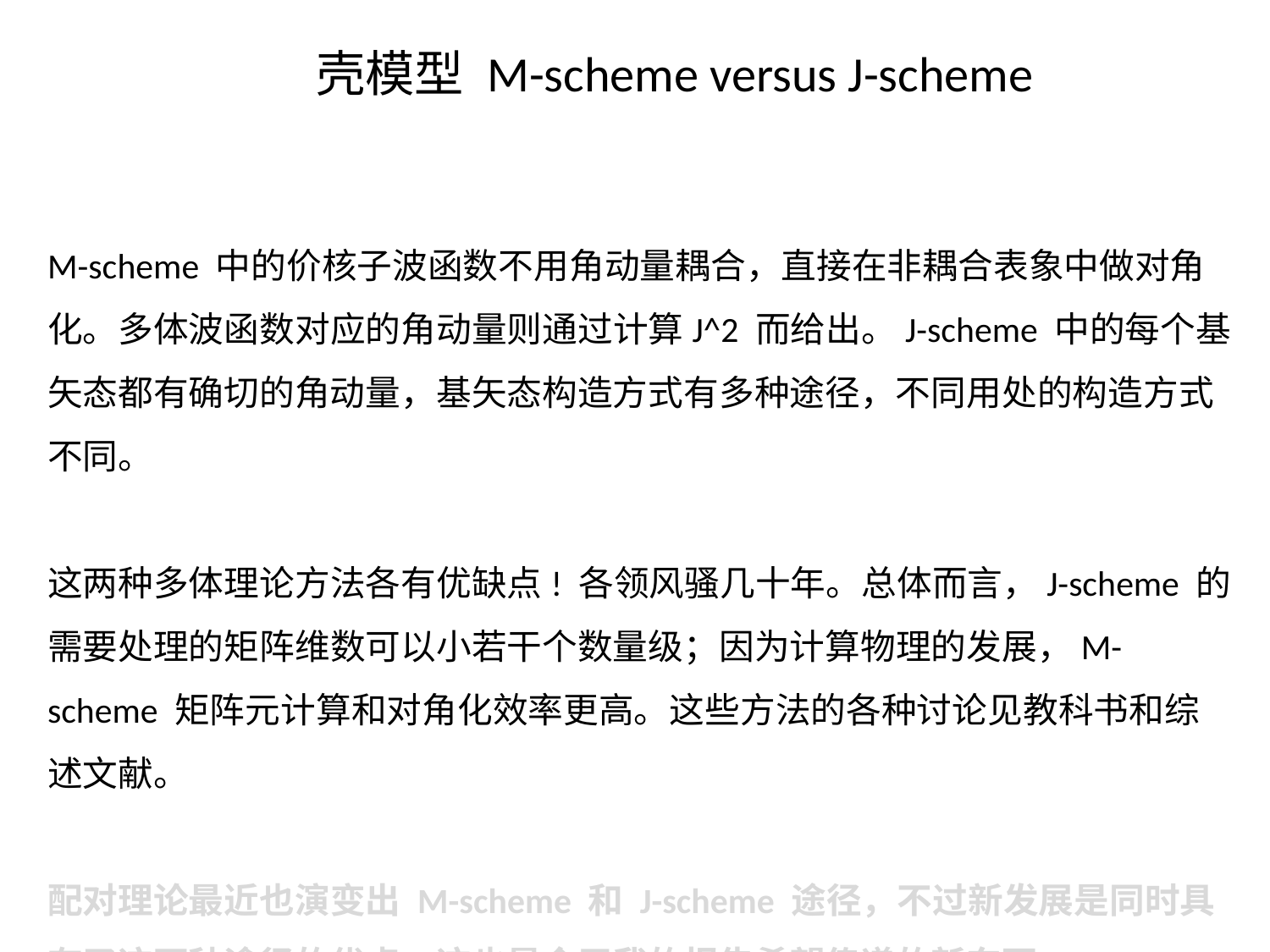

壳模型 M-scheme versus J-scheme
M-scheme 中的价核子波函数不用角动量耦合，直接在非耦合表象中做对角化。多体波函数对应的角动量则通过计算J^2 而给出。J-scheme 中的每个基矢态都有确切的角动量，基矢态构造方式有多种途径，不同用处的构造方式不同。

这两种多体理论方法各有优缺点! 各领风骚几十年。总体而言，J-scheme 的需要处理的矩阵维数可以小若干个数量级；因为计算物理的发展，M-scheme 矩阵元计算和对角化效率更高。这些方法的各种讨论见教科书和综述文献。

配对理论最近也演变出 M-scheme 和 J-scheme 途径，不过新发展是同时具有了这两种途径的优点，这也是今天我的报告希望传递的新东西。